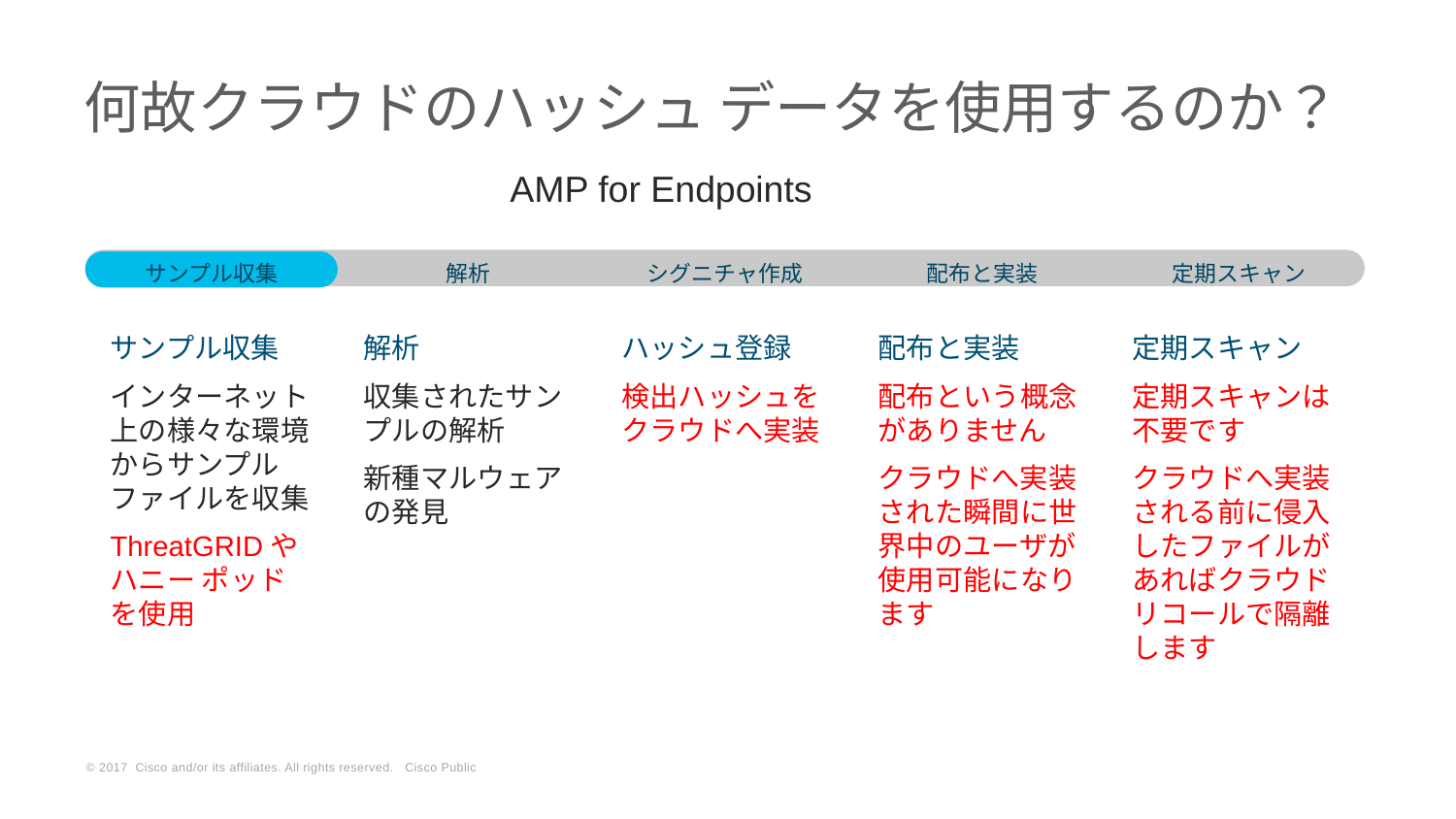

# 何故クラウドのハッシュ データを使用するのか？
AMP for Endpoints

サンプル収集

解析

シグニチャ作成

配布と実装

定期スキャン

サンプル収集
インターネット上の様々な環境からサンプルファイルを収集
ThreatGRIDやハニー ポッドを使用
解析
収集されたサンプルの解析
新種マルウェアの発見
ハッシュ登録
検出ハッシュをクラウドへ実装
配布と実装
配布という概念がありません
クラウドへ実装された瞬間に世界中のユーザが使用可能になります
定期スキャン
定期スキャンは不要です
クラウドへ実装される前に侵入したファイルがあればクラウドリコールで隔離します